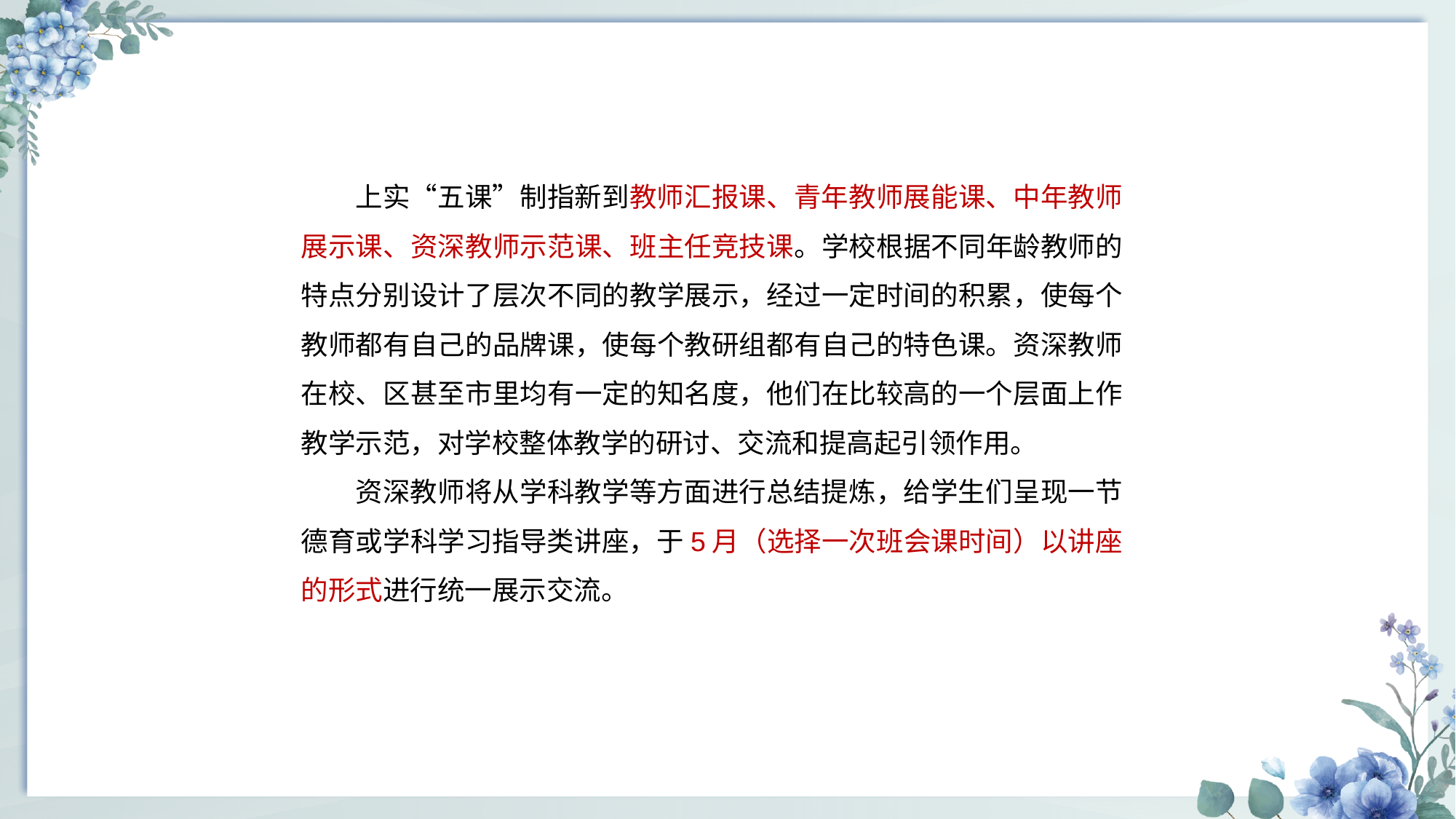

上实“五课”制指新到教师汇报课、青年教师展能课、中年教师展示课、资深教师示范课、班主任竞技课。学校根据不同年龄教师的特点分别设计了层次不同的教学展示，经过一定时间的积累，使每个教师都有自己的品牌课，使每个教研组都有自己的特色课。资深教师在校、区甚至市里均有一定的知名度，他们在比较高的一个层面上作教学示范，对学校整体教学的研讨、交流和提高起引领作用。
资深教师将从学科教学等方面进行总结提炼，给学生们呈现一节德育或学科学习指导类讲座，于5月（选择一次班会课时间）以讲座的形式进行统一展示交流。